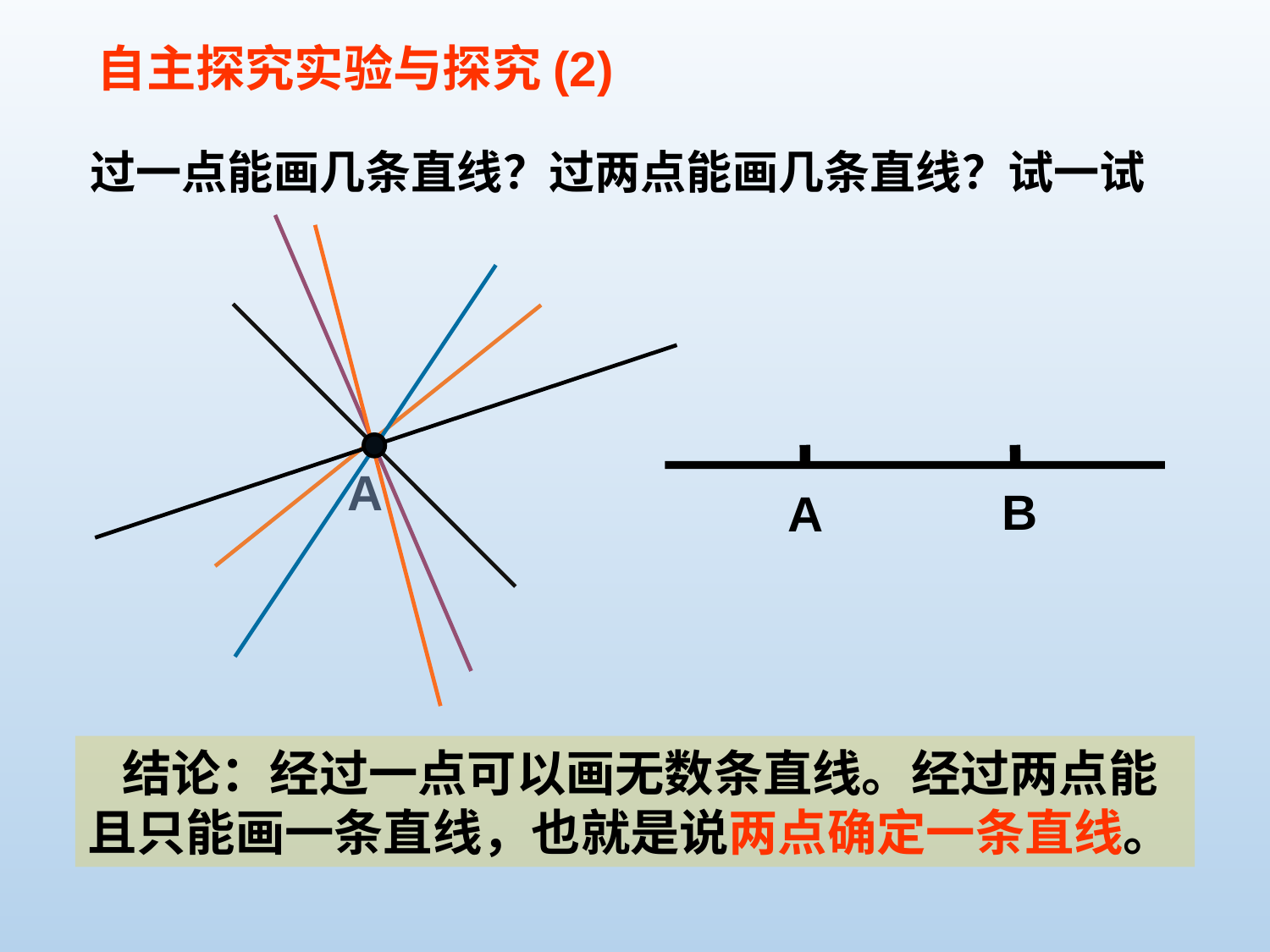

自主探究实验与探究(2)
过一点能画几条直线？过两点能画几条直线？试一试

A

B
A

  结论：经过一点可以画无数条直线。经过两点能且只能画一条直线，也就是说两点确定一条直线。